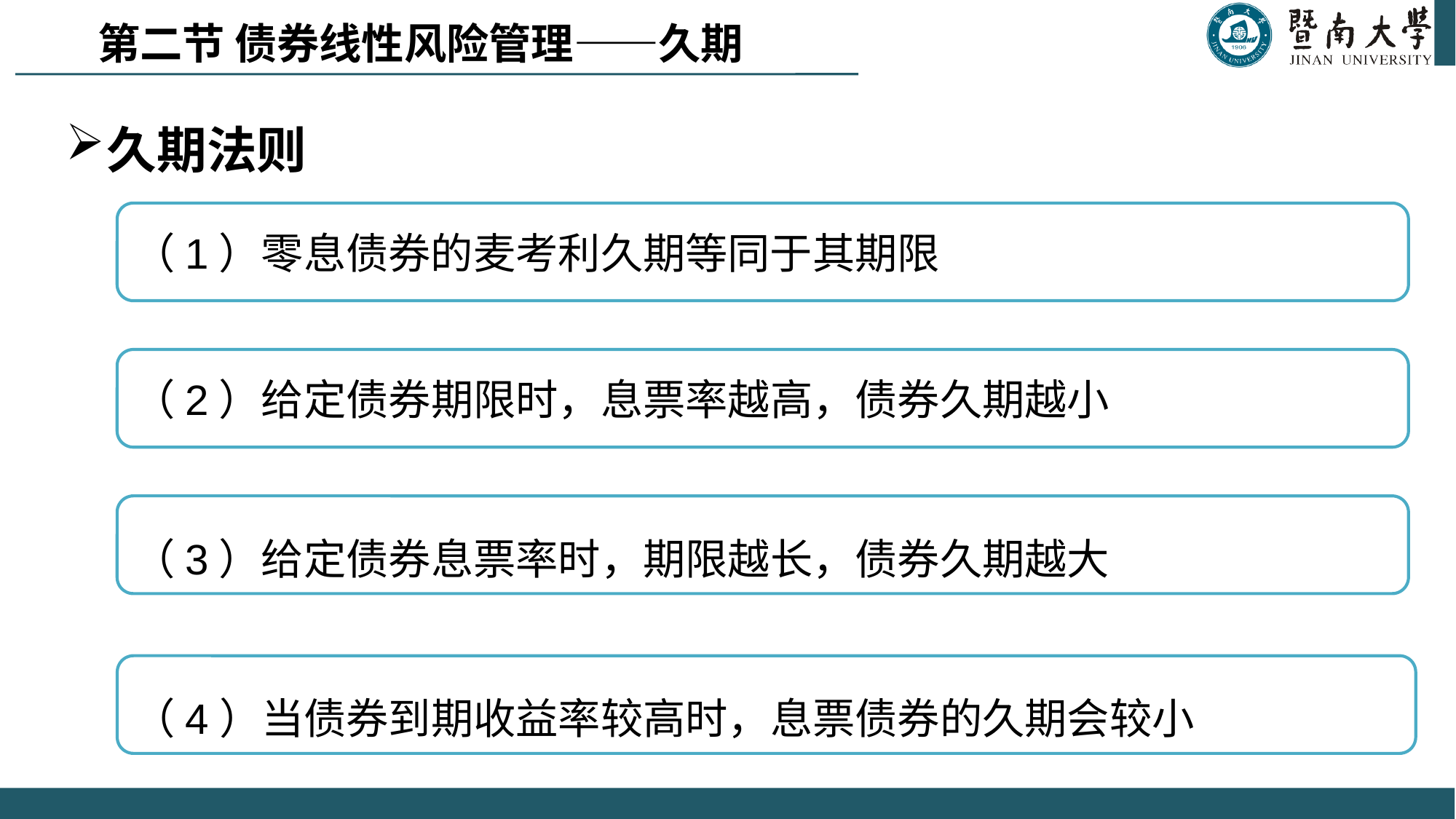

第二节 债券线性风险管理——久期
久期法则

（1）零息债券的麦考利久期等同于其期限
（2）给定债券期限时，息票率越高，债券久期越小
（3）给定债券息票率时，期限越长，债券久期越大
（4）当债券到期收益率较高时，息票债券的久期会较小